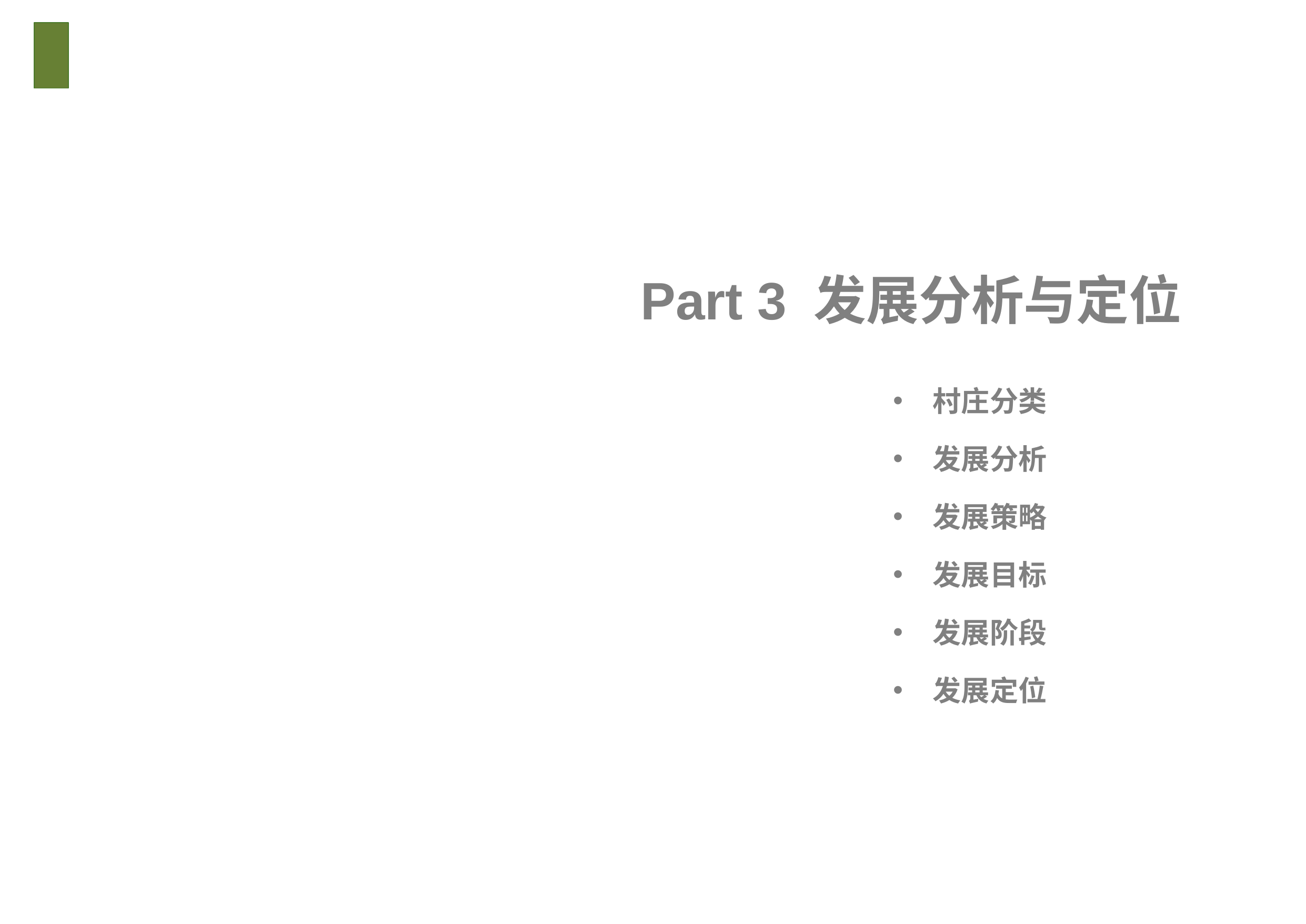

# Part 3 发展分析与定位
村庄分类
发展分析
发展策略
发展目标
发展阶段
发展定位